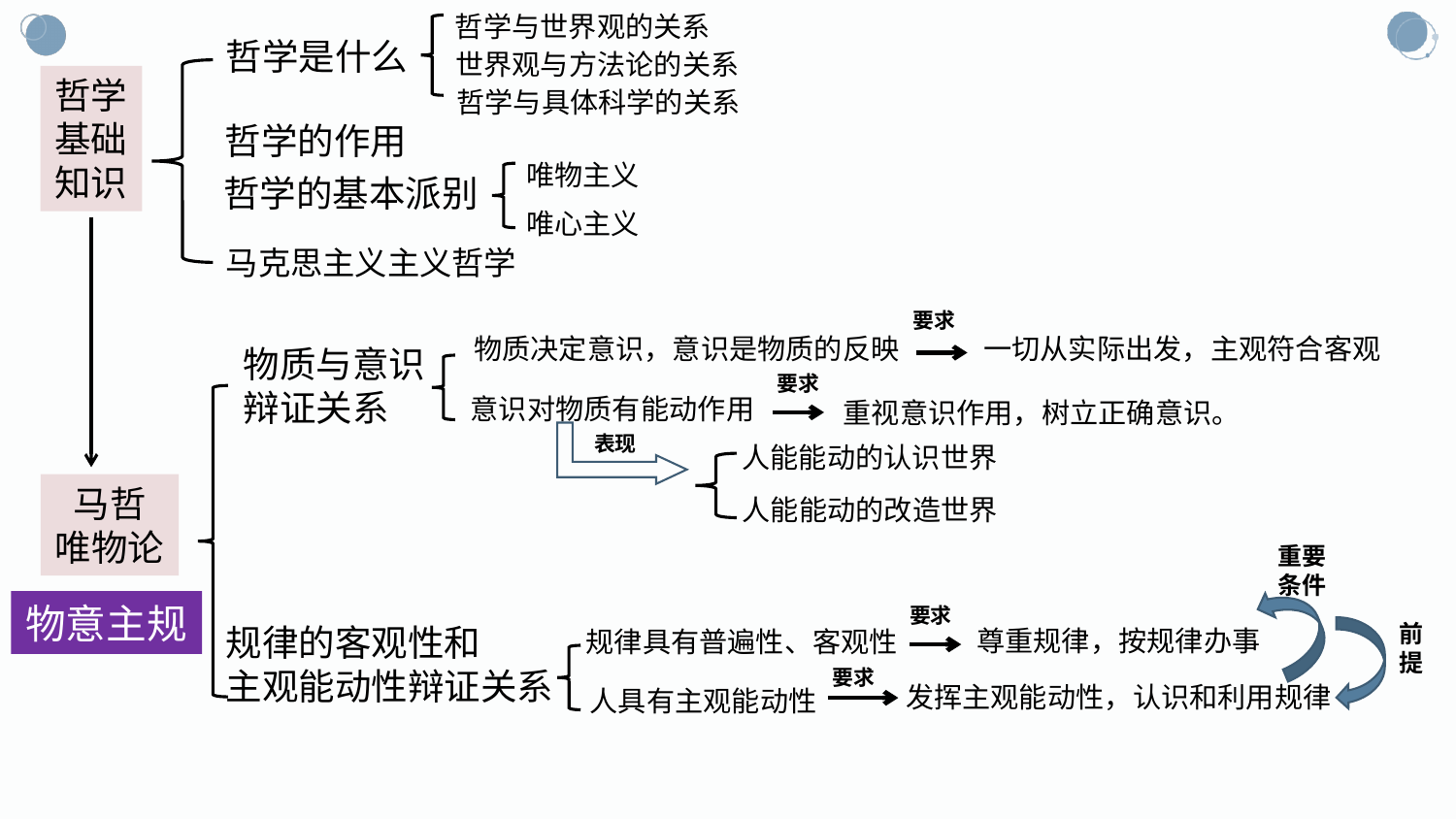

哲学与世界观的关系

哲学是什么
世界观与方法论的关系

哲学
基础
知识
哲学与具体科学的关系
哲学的作用
唯物主义

哲学的基本派别
唯心主义
马克思主义主义哲学
要求
物质决定意识，意识是物质的反映
一切从实际出发，主观符合客观
物质与意识
辩证关系

要求
意识对物质有能动作用

重视意识作用，树立正确意识。

表现
人能能动的认识世界

马哲
唯物论
人能能动的改造世界
重要
条件
物意主规
要求

前
提
规律的客观性和
主观能动性辩证关系
尊重规律，按规律办事
规律具有普遍性、客观性

要求
发挥主观能动性，认识和利用规律
人具有主观能动性